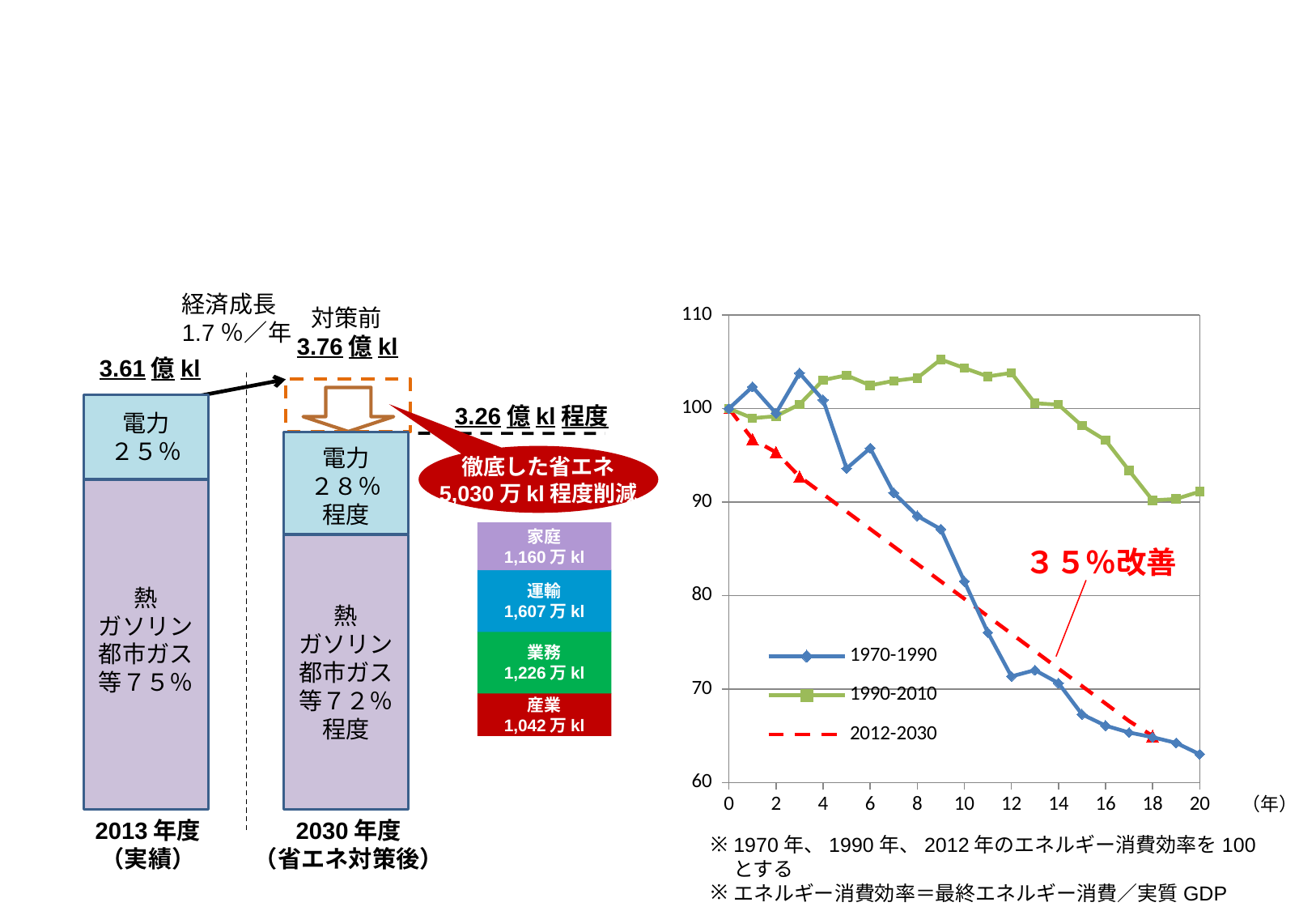

経済成長
1.7％／年

### Chart

| Category | 1970-1990 | 1990-2010 | 2012-2030 |
|---|---|---|---|
対策前
3.76億kl
3.61億kl

電力
２５％
3.26億kl程度
電力
２８％
程度
徹底した省エネ
5,030万kl程度削減
熱
ガソリン
都市ガス
等７５％
家庭
1,160万kl
運輸
1,607万kl
業務
1,226万kl
産業
1,042万kl
熱
ガソリン
都市ガス等７２％程度
３５％改善

（年）
2013年度
（実績）
2030年度
（省エネ対策後）
1970年、1990年、2012年のエネルギー消費効率を100とする
エネルギー消費効率＝最終エネルギー消費／実質GDP